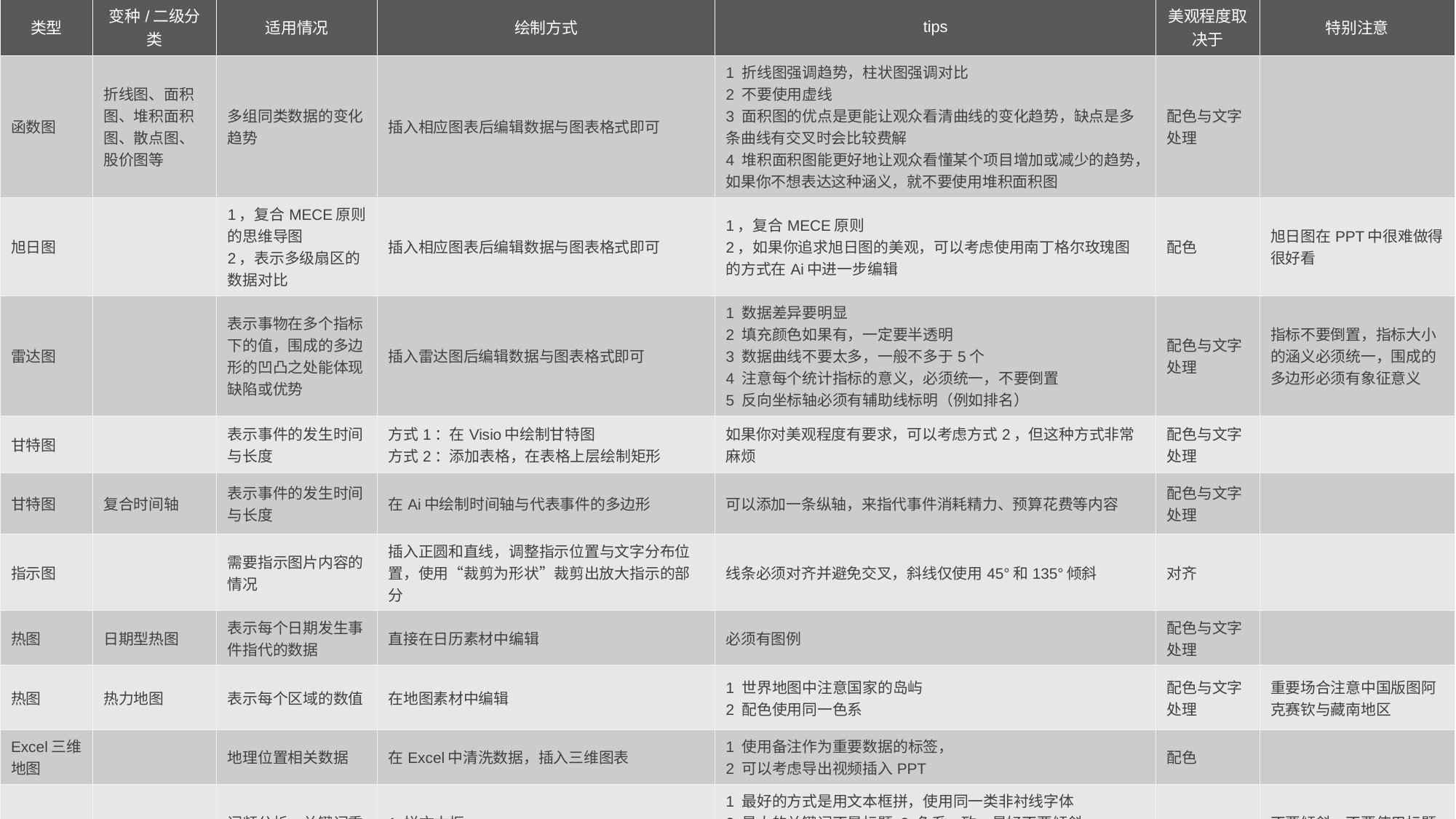

| 类型 | 变种/二级分类 | 适用情况 | 绘制方式 | tips | 美观程度取决于 | 特别注意 |
| --- | --- | --- | --- | --- | --- | --- |
| 函数图 | 折线图、面积图、堆积面积图、散点图、股价图等 | 多组同类数据的变化趋势 | 插入相应图表后编辑数据与图表格式即可 | 1 折线图强调趋势，柱状图强调对比 2 不要使用虚线 3 面积图的优点是更能让观众看清曲线的变化趋势，缺点是多条曲线有交叉时会比较费解 4 堆积面积图能更好地让观众看懂某个项目增加或减少的趋势，如果你不想表达这种涵义，就不要使用堆积面积图 | 配色与文字处理 |  |
| 旭日图 |  | 1，复合MECE原则的思维导图 2，表示多级扇区的数据对比 | 插入相应图表后编辑数据与图表格式即可 | 1，复合MECE原则 2，如果你追求旭日图的美观，可以考虑使用南丁格尔玫瑰图的方式在Ai中进一步编辑 | 配色 | 旭日图在PPT中很难做得很好看 |
| 雷达图 |  | 表示事物在多个指标下的值，围成的多边形的凹凸之处能体现缺陷或优势 | 插入雷达图后编辑数据与图表格式即可 | 1 数据差异要明显 2 填充颜色如果有，一定要半透明 3 数据曲线不要太多，一般不多于5个 4 注意每个统计指标的意义，必须统一，不要倒置 5 反向坐标轴必须有辅助线标明（例如排名） | 配色与文字处理 | 指标不要倒置，指标大小的涵义必须统一，围成的多边形必须有象征意义 |
| 甘特图 |  | 表示事件的发生时间与长度 | 方式1：在Visio中绘制甘特图 方式2：添加表格，在表格上层绘制矩形 | 如果你对美观程度有要求，可以考虑方式2，但这种方式非常麻烦 | 配色与文字处理 |  |
| 甘特图 | 复合时间轴 | 表示事件的发生时间与长度 | 在Ai中绘制时间轴与代表事件的多边形 | 可以添加一条纵轴，来指代事件消耗精力、预算花费等内容 | 配色与文字处理 |  |
| 指示图 |  | 需要指示图片内容的情况 | 插入正圆和直线，调整指示位置与文字分布位置，使用“裁剪为形状”裁剪出放大指示的部分 | 线条必须对齐并避免交叉，斜线仅使用45°和135°倾斜 | 对齐 |  |
| 热图 | 日期型热图 | 表示每个日期发生事件指代的数据 | 直接在日历素材中编辑 | 必须有图例 | 配色与文字处理 |  |
| 热图 | 热力地图 | 表示每个区域的数值 | 在地图素材中编辑 | 1 世界地图中注意国家的岛屿 2 配色使用同一色系 | 配色与文字处理 | 重要场合注意中国版图阿克赛钦与藏南地区 |
| Excel三维地图 |  | 地理位置相关数据 | 在Excel中清洗数据，插入三维图表 | 1 使用备注作为重要数据的标签， 2 可以考虑导出视频插入PPT | 配色 |  |
| 关键词云 |  | 词频分析、关键词重要度展示 | 1 拼文本框 2 在易词云之类的工具中生成图片后插入PPT | 1 最好的方式是用文本框拼，使用同一类非衬线字体 2 最大的关键词不是标题 3 色系一致，最好不要倾斜 4 字体大小要有明显差别，但差别不要过大 5 重要的在中间，不重要的在四周 | 文字处理 | 不要倾斜，不要使用标题当关键字 |